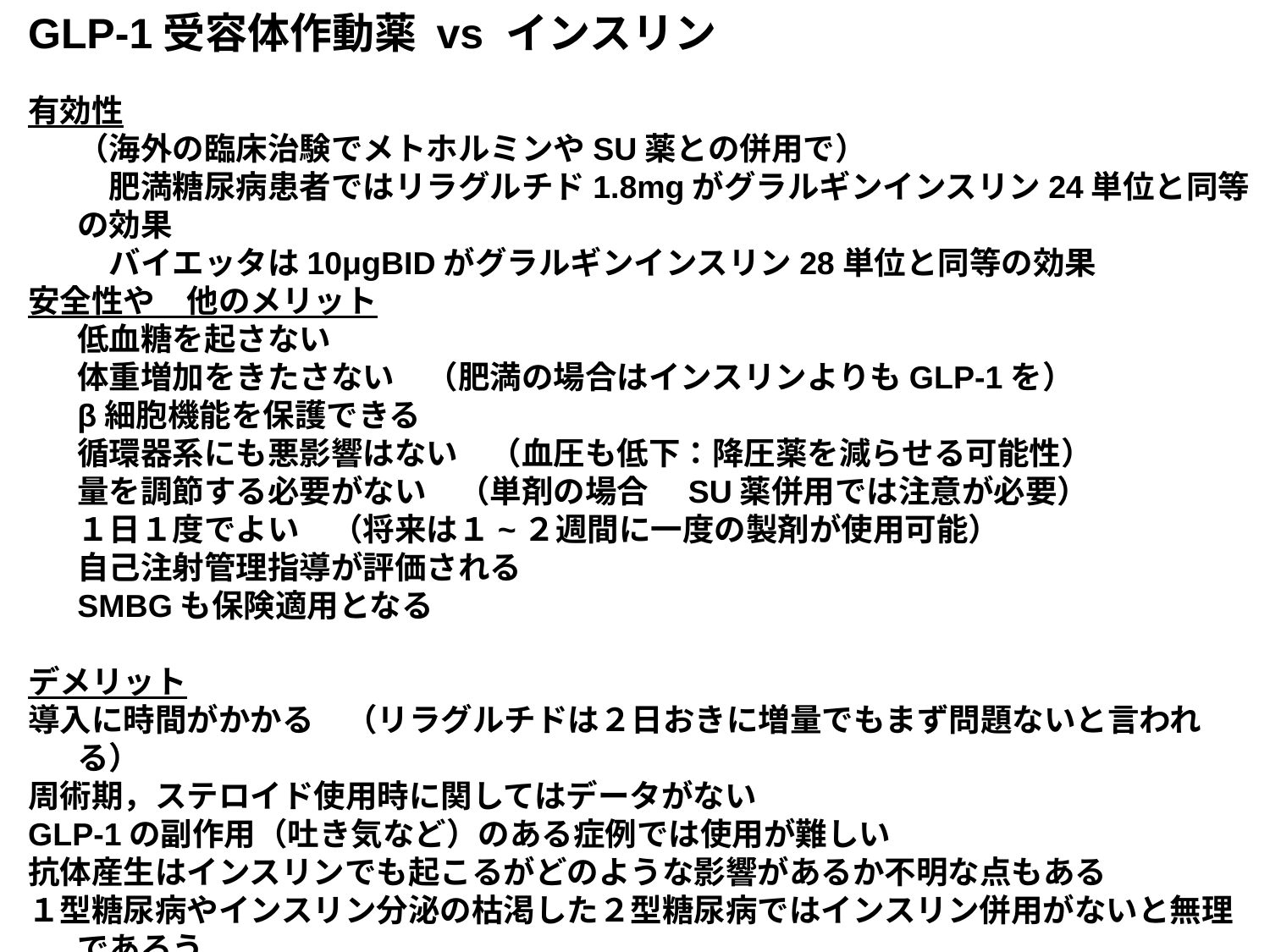

GLP-1受容体作動薬 vs インスリン

有効性
	（海外の臨床治験でメトホルミンやSU薬との併用で）
	　肥満糖尿病患者ではリラグルチド1.8mgがグラルギンインスリン24単位と同等の効果
	　バイエッタは10μgBIDがグラルギンインスリン28単位と同等の効果
安全性や　他のメリット
	低血糖を起さない
	体重増加をきたさない　（肥満の場合はインスリンよりもGLP-1を）
	β細胞機能を保護できる
	循環器系にも悪影響はない　（血圧も低下：降圧薬を減らせる可能性）
	量を調節する必要がない　（単剤の場合　SU薬併用では注意が必要）
	１日１度でよい　（将来は１~２週間に一度の製剤が使用可能）
	自己注射管理指導が評価される
	SMBGも保険適用となる

デメリット
導入に時間がかかる　（リラグルチドは２日おきに増量でもまず問題ないと言われる）
周術期，ステロイド使用時に関してはデータがない
GLP-1の副作用（吐き気など）のある症例では使用が難しい
抗体産生はインスリンでも起こるがどのような影響があるか不明な点もある
１型糖尿病やインスリン分泌の枯渇した２型糖尿病ではインスリン併用がないと無理であろう
若干価格が高い可能性がある（インスリン使用量や多剤併用状況による）